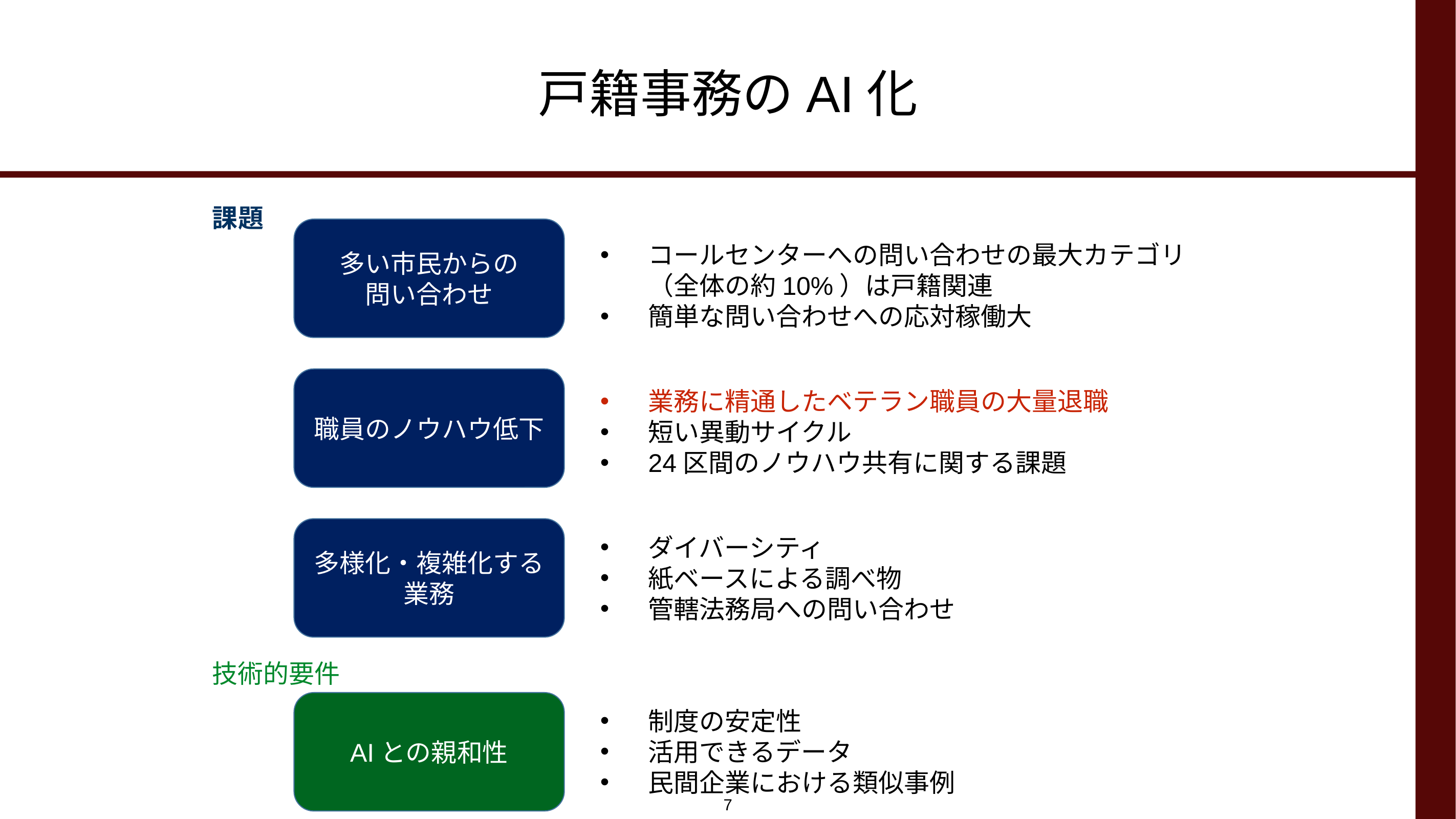

# 戸籍事務のAI化
課題
多い市民からの
問い合わせ
コールセンターへの問い合わせの最大カテゴリ
（全体の約10%）は戸籍関連
簡単な問い合わせへの応対稼働大
職員のノウハウ低下
業務に精通したベテラン職員の大量退職
短い異動サイクル
24区間のノウハウ共有に関する課題
多様化・複雑化する業務
ダイバーシティ
紙ベースによる調べ物
管轄法務局への問い合わせ
技術的要件
AIとの親和性
制度の安定性
活用できるデータ
民間企業における類似事例
7